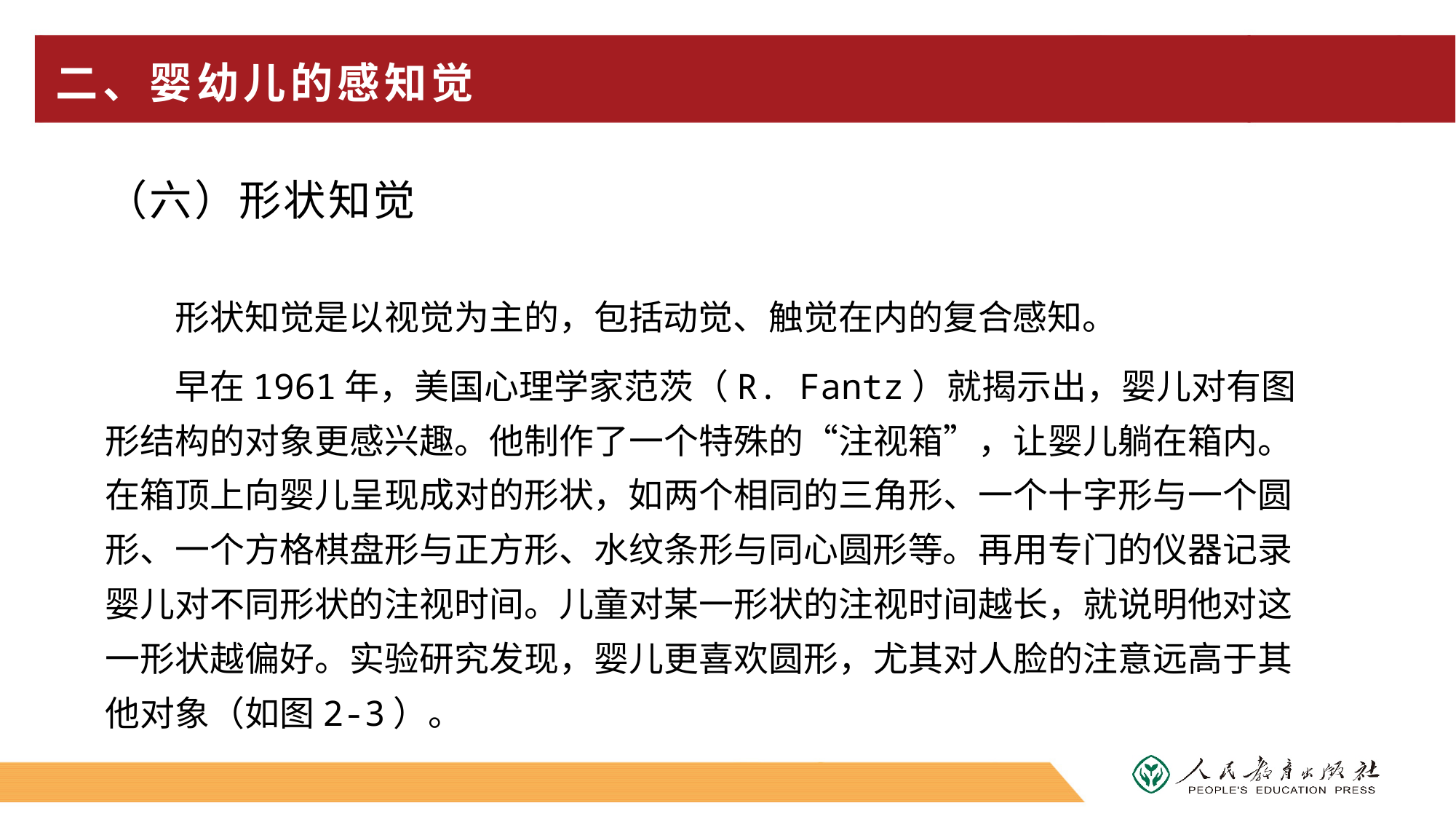

# 二、婴幼儿的感知觉
（六）形状知觉
形状知觉是以视觉为主的，包括动觉、触觉在内的复合感知。
早在1961年，美国心理学家范茨（R. Fantz）就揭示出，婴儿对有图形结构的对象更感兴趣。他制作了一个特殊的“注视箱”，让婴儿躺在箱内。在箱顶上向婴儿呈现成对的形状，如两个相同的三角形、一个十字形与一个圆形、一个方格棋盘形与正方形、水纹条形与同心圆形等。再用专门的仪器记录婴儿对不同形状的注视时间。儿童对某一形状的注视时间越长，就说明他对这一形状越偏好。实验研究发现，婴儿更喜欢圆形，尤其对人脸的注意远高于其他对象（如图2-3）。